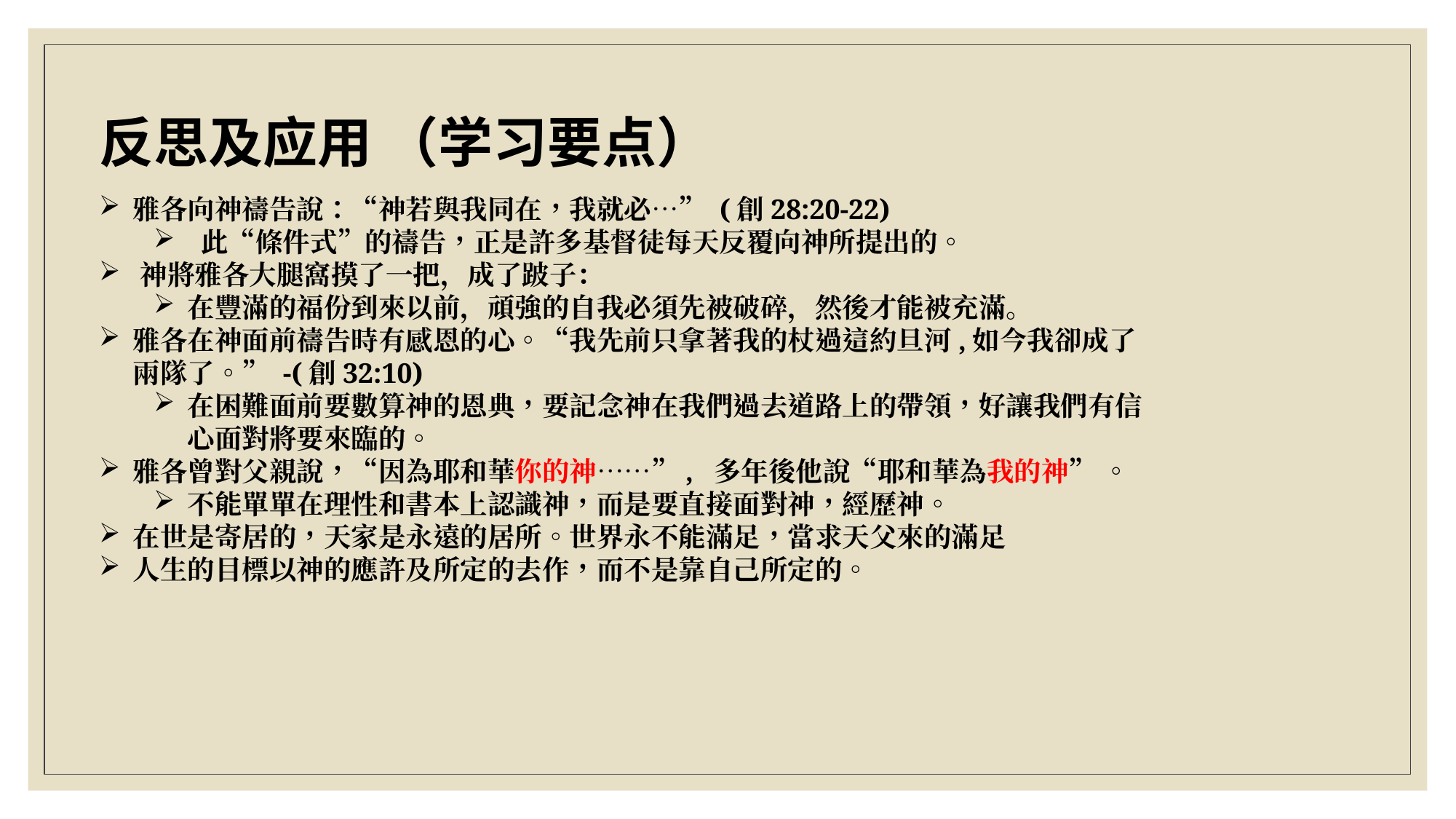

反思及应用 （学习要点）

雅各向神禱告說：“神若與我同在，我就必…” (創28:20-22)
 此“條件式”的禱告，正是許多基督徒每天反覆向神所提出的。
神將雅各大腿窩摸了一把，成了跛子：
在豐滿的福份到來以前，頑強的自我必須先被破碎，然後才能被充滿。
雅各在神面前禱告時有感恩的心。“我先前只拿著我的杖過這約旦河,如今我卻成了兩隊了。” -(創32:10)
在困難面前要數算神的恩典，要記念神在我們過去道路上的帶領，好讓我們有信心面對將要來臨的。
雅各曾對父親說，“因為耶和華你的神……”,  多年後他說“耶和華為我的神” 。
不能單單在理性和書本上認識神，而是要直接面對神，經歷神。
在世是寄居的，天家是永遠的居所。世界永不能滿足，當求天父來的滿足
人生的目標以神的應許及所定的去作，而不是靠自己所定的。